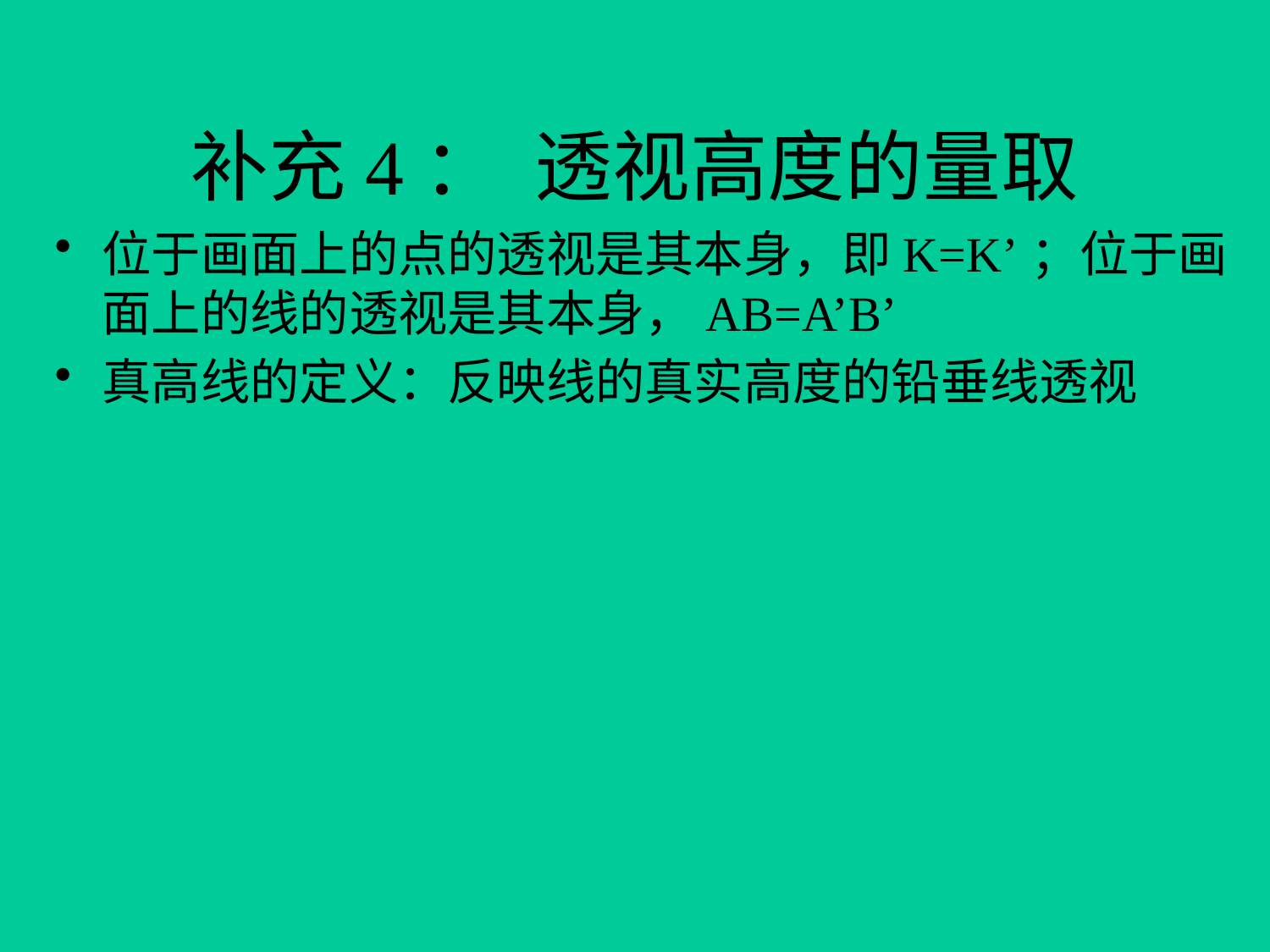

# 补充4：  透视高度的量取
位于画面上的点的透视是其本身，即K=K’；位于画面上的线的透视是其本身，AB=A’B’
真高线的定义：反映线的真实高度的铅垂线透视